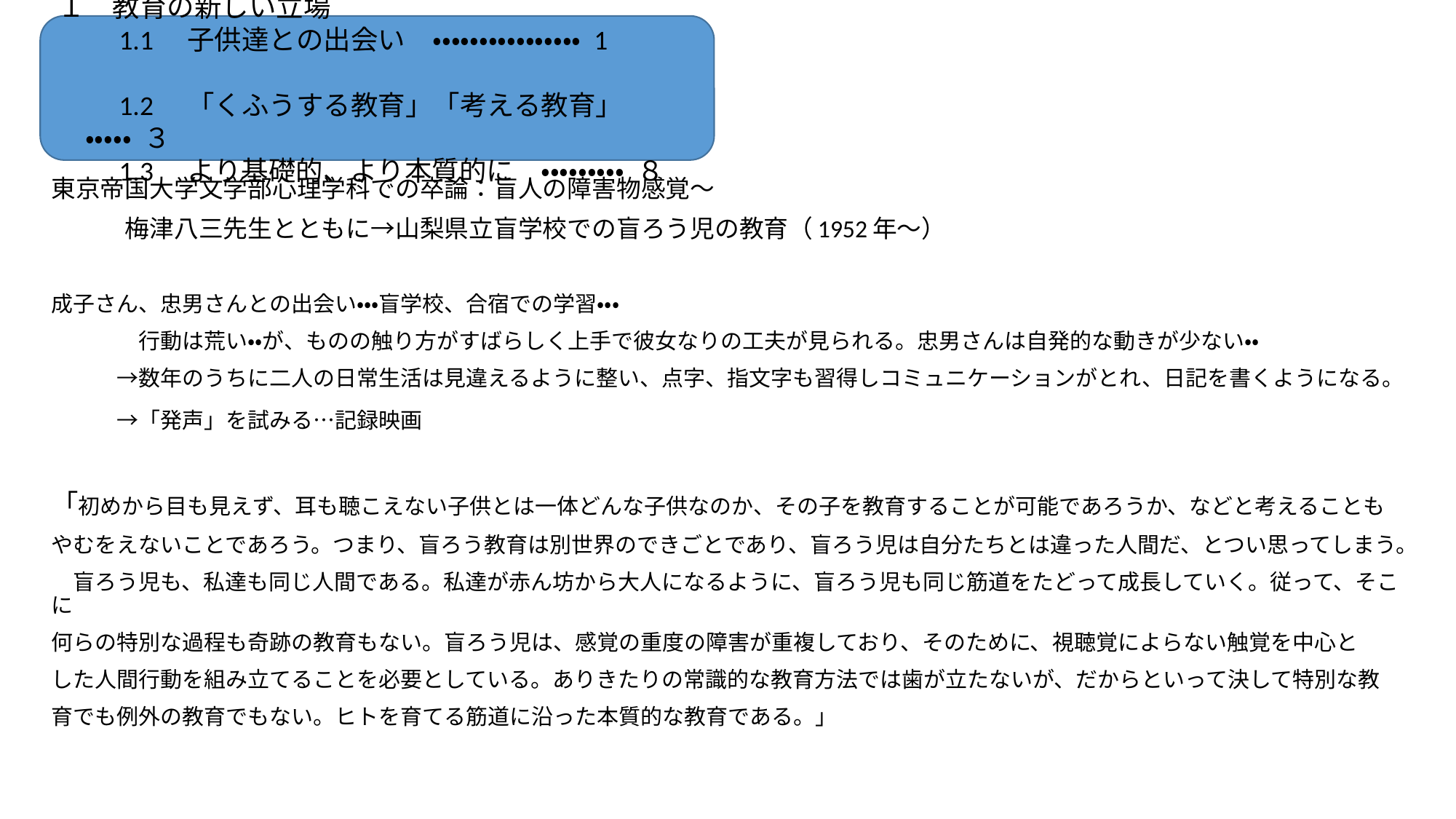

１　教育の新しい立場
　　1.1　子供達との出会い　・・・・・・・・・・・・・・・・ 1
　　1.2　「くふうする教育」「考える教育」　・・・・・  ３
　　1.3　より基礎的、より本質的に　・・・・・・・・・  ８
東京帝国大学文学部心理学科での卒論：盲人の障害物感覚～
　　　梅津八三先生とともに→山梨県立盲学校での盲ろう児の教育（1952年～）

成子さん、忠男さんとの出会い・・・盲学校、合宿での学習・・・
　　　　行動は荒い・・が、ものの触り方がすばらしく上手で彼女なりの工夫が見られる。忠男さんは自発的な動きが少ない・・
　　　→数年のうちに二人の日常生活は見違えるように整い、点字、指文字も習得しコミュニケーションがとれ、日記を書くようになる。
　　　→「発声」を試みる…記録映画

「初めから目も見えず、耳も聴こえない子供とは一体どんな子供なのか、その子を教育することが可能であろうか、などと考えることも
やむをえないことであろう。つまり、盲ろう教育は別世界のできごとであり、盲ろう児は自分たちとは違った人間だ、とつい思ってしまう。
　盲ろう児も、私達も同じ人間である。私達が赤ん坊から大人になるように、盲ろう児も同じ筋道をたどって成長していく。従って、そこに
何らの特別な過程も奇跡の教育もない。盲ろう児は、感覚の重度の障害が重複しており、そのために、視聴覚によらない触覚を中心と
した人間行動を組み立てることを必要としている。ありきたりの常識的な教育方法では歯が立たないが、だからといって決して特別な教
育でも例外の教育でもない。ヒトを育てる筋道に沿った本質的な教育である。」